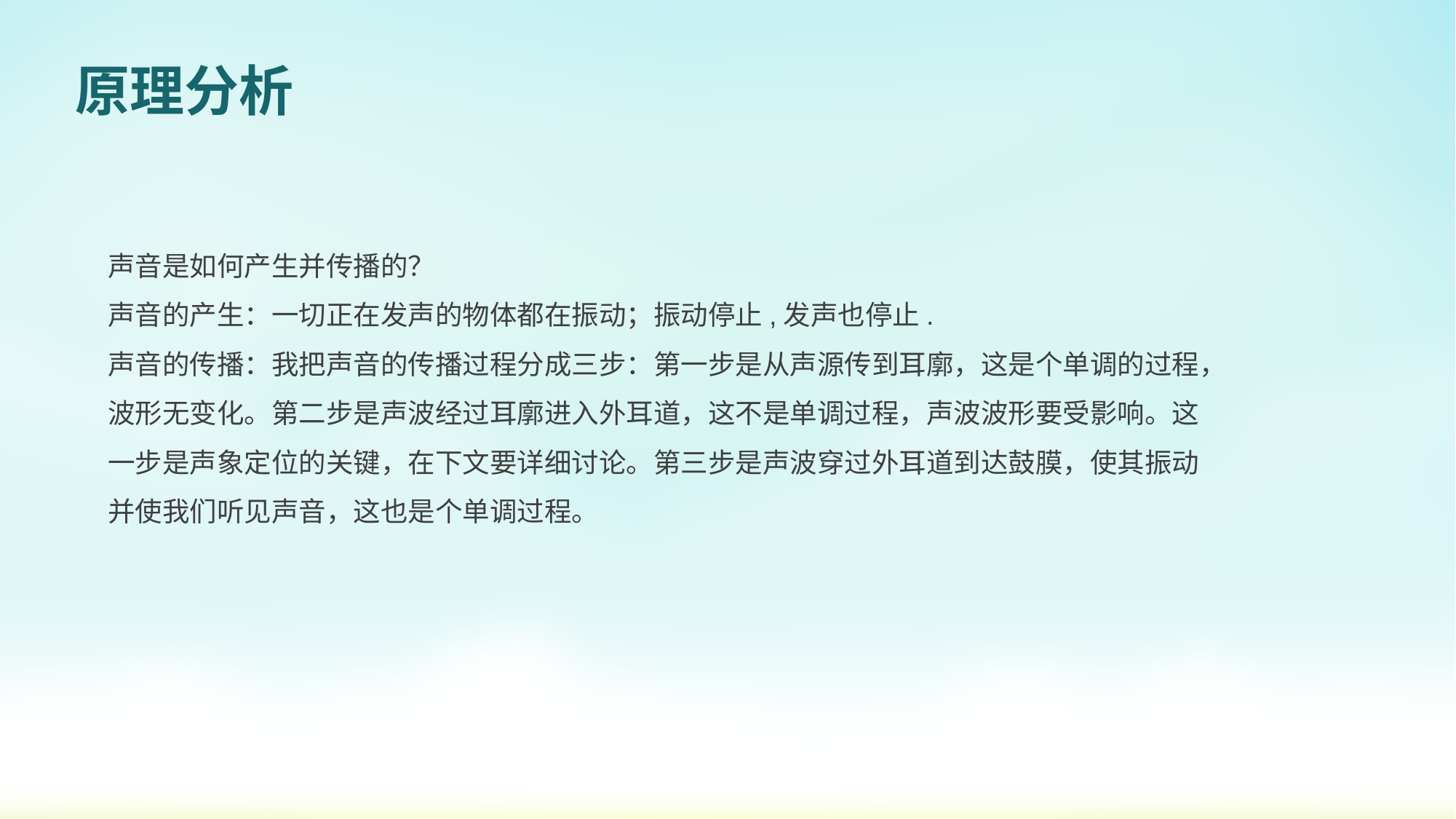

原理分析
声音是如何产生并传播的？
声音的产生：一切正在发声的物体都在振动；振动停止,发声也停止.
声音的传播：我把声音的传播过程分成三步：第一步是从声源传到耳廓，这是个单调的过程，波形无变化。第二步是声波经过耳廓进入外耳道，这不是单调过程，声波波形要受影响。这一步是声象定位的关键，在下文要详细讨论。第三步是声波穿过外耳道到达鼓膜，使其振动并使我们听见声音，这也是个单调过程。